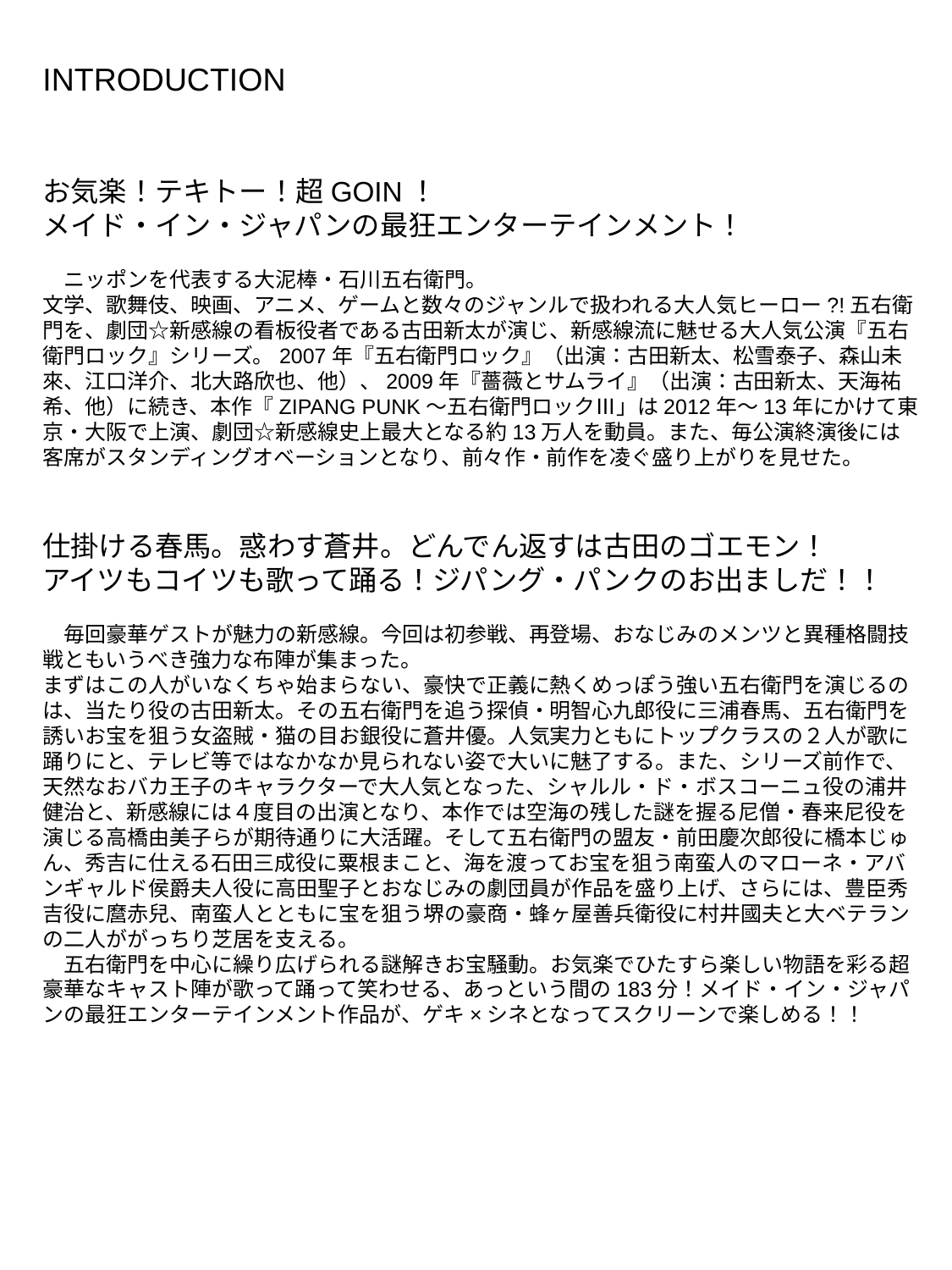

INTRODUCTION

お気楽！テキトー！超GOIN！
メイド・イン・ジャパンの最狂エンターテインメント！

　ニッポンを代表する大泥棒・石川五右衛門。
文学、歌舞伎、映画、アニメ、ゲームと数々のジャンルで扱われる大人気ヒーロー?!五右衛門を、劇団☆新感線の看板役者である古田新太が演じ、新感線流に魅せる大人気公演『五右衛門ロック』シリーズ。2007年『五右衛門ロック』（出演：古田新太、松雪泰子、森山未來、江口洋介、北大路欣也、他）、2009年『薔薇とサムライ』（出演：古田新太、天海祐希、他）に続き、本作『ZIPANG PUNK～五右衛門ロックⅢ」は2012年～13年にかけて東京・大阪で上演、劇団☆新感線史上最大となる約13万人を動員。また、毎公演終演後には客席がスタンディングオベーションとなり、前々作・前作を凌ぐ盛り上がりを見せた。

仕掛ける春馬。惑わす蒼井。どんでん返すは古田のゴエモン！
アイツもコイツも歌って踊る！ジパング・パンクのお出ましだ！！

　毎回豪華ゲストが魅力の新感線。今回は初参戦、再登場、おなじみのメンツと異種格闘技戦ともいうべき強力な布陣が集まった。
まずはこの人がいなくちゃ始まらない、豪快で正義に熱くめっぽう強い五右衛門を演じるのは、当たり役の古田新太。その五右衛門を追う探偵・明智心九郎役に三浦春馬、五右衛門を誘いお宝を狙う女盗賊・猫の目お銀役に蒼井優。人気実力ともにトップクラスの２人が歌に踊りにと、テレビ等ではなかなか見られない姿で大いに魅了する。また、シリーズ前作で、天然なおバカ王子のキャラクターで大人気となった、シャルル・ド・ボスコーニュ役の浦井健治と、新感線には４度目の出演となり、本作では空海の残した謎を握る尼僧・春来尼役を演じる高橋由美子らが期待通りに大活躍。そして五右衛門の盟友・前田慶次郎役に橋本じゅん、秀吉に仕える石田三成役に粟根まこと、海を渡ってお宝を狙う南蛮人のマローネ・アバンギャルド侯爵夫人役に高田聖子とおなじみの劇団員が作品を盛り上げ、さらには、豊臣秀吉役に麿赤兒、南蛮人とともに宝を狙う堺の豪商・蜂ヶ屋善兵衛役に村井國夫と大ベテランの二人ががっちり芝居を支える。
　五右衛門を中心に繰り広げられる謎解きお宝騒動。お気楽でひたすら楽しい物語を彩る超豪華なキャスト陣が歌って踊って笑わせる、あっという間の183分！メイド・イン・ジャパンの最狂エンターテインメント作品が、ゲキ×シネとなってスクリーンで楽しめる！！